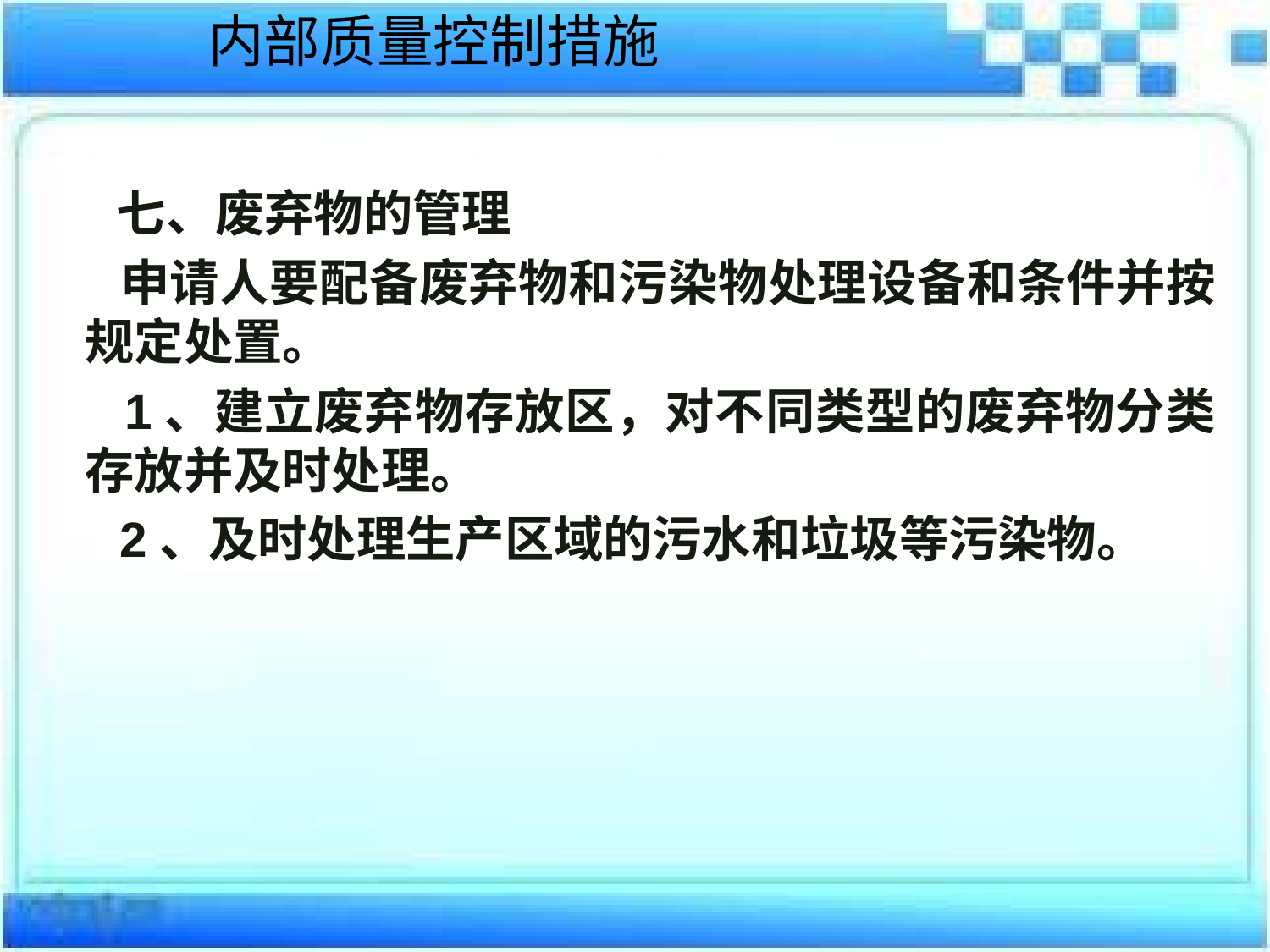

内部质量控制措施
      七、废弃物的管理
      申请人要配备废弃物和污染物处理设备和条件并按规定处置。
      1、建立废弃物存放区，对不同类型的废弃物分类存放并及时处理。
      2、及时处理生产区域的污水和垃圾等污染物。